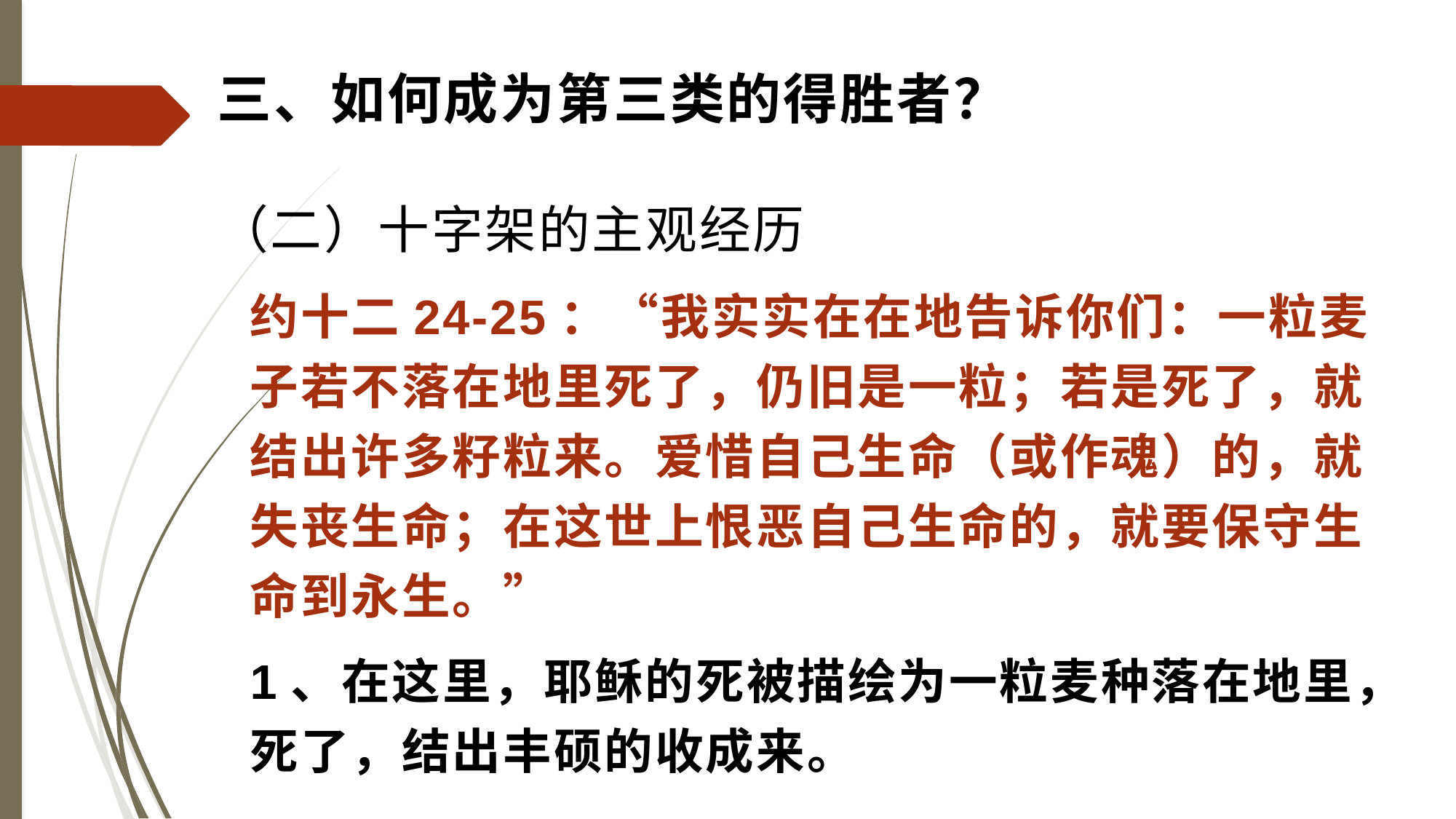

# 三、如何成为第三类的得胜者？
（二）十字架的主观经历
约十二24-25：“我实实在在地告诉你们：一粒麦子若不落在地里死了，仍旧是一粒；若是死了，就结出许多籽粒来。爱惜自己生命（或作魂）的，就失丧生命；在这世上恨恶自己生命的，就要保守生命到永生。”
1、在这里，耶稣的死被描绘为一粒麦种落在地里，死了，结出丰硕的收成来。